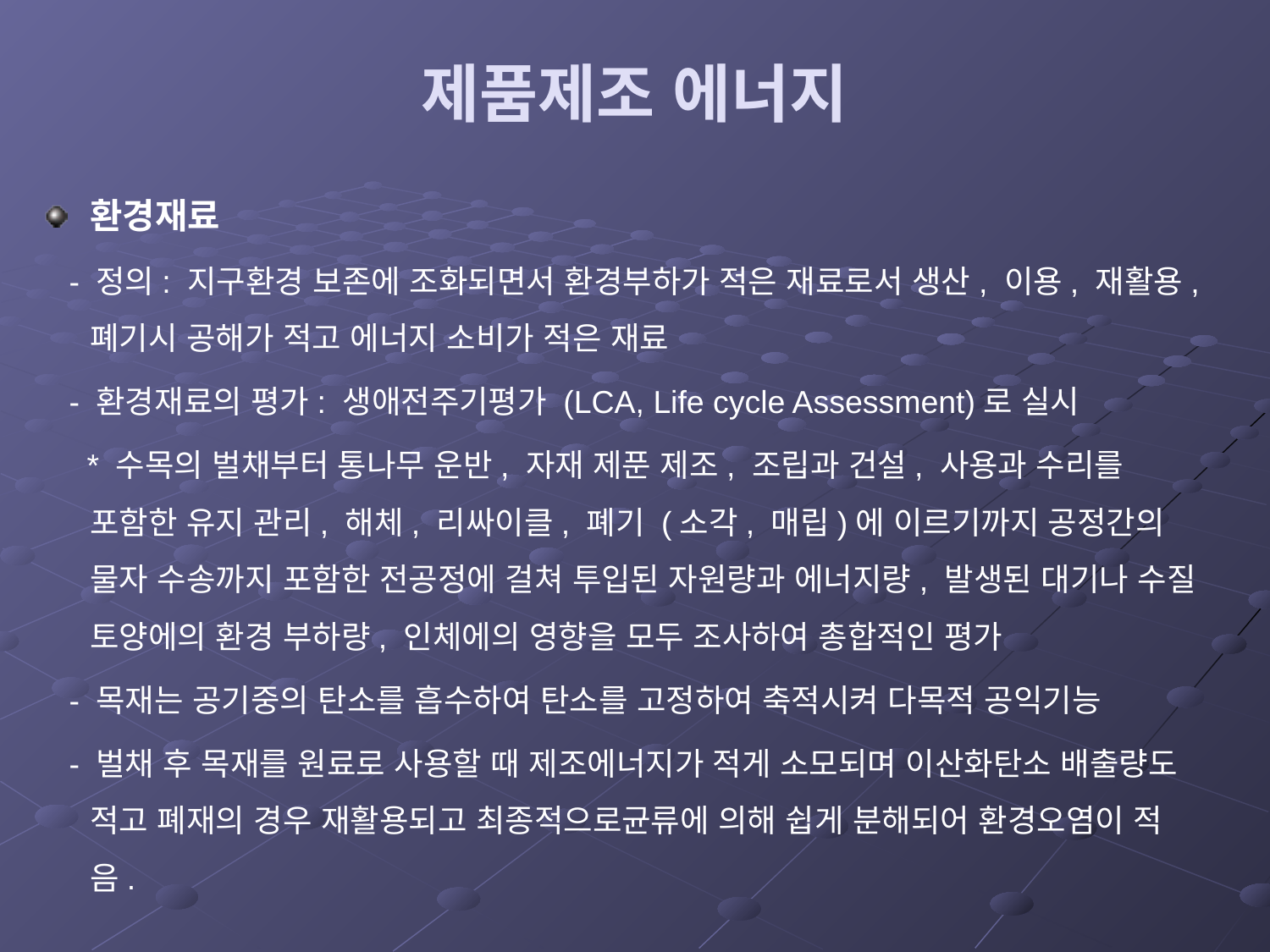

# 제품제조 에너지
환경재료
   - 정의: 지구환경 보존에 조화되면서 환경부하가 적은 재료로서 생산, 이용, 재활용, 폐기시 공해가 적고 에너지 소비가 적은 재료
   - 환경재료의 평가: 생애전주기평가 (LCA, Life cycle Assessment)로 실시
     * 수목의 벌채부터 통나무 운반, 자재 제푼 제조, 조립과 건설, 사용과 수리를 포함한 유지 관리, 해체, 리싸이클, 폐기 (소각, 매립)에 이르기까지 공정간의 물자 수송까지 포함한 전공정에 걸쳐 투입된 자원량과 에너지량, 발생된 대기나 수질 토양에의 환경 부하량, 인체에의 영향을 모두 조사하여 총합적인 평가
   - 목재는 공기중의 탄소를 흡수하여 탄소를 고정하여 축적시켜 다목적 공익기능
   - 벌채 후 목재를 원료로 사용할 때 제조에너지가 적게 소모되며 이산화탄소 배출량도 적고 폐재의 경우 재활용되고 최종적으로균류에 의해 쉽게 분해되어 환경오염이 적음.